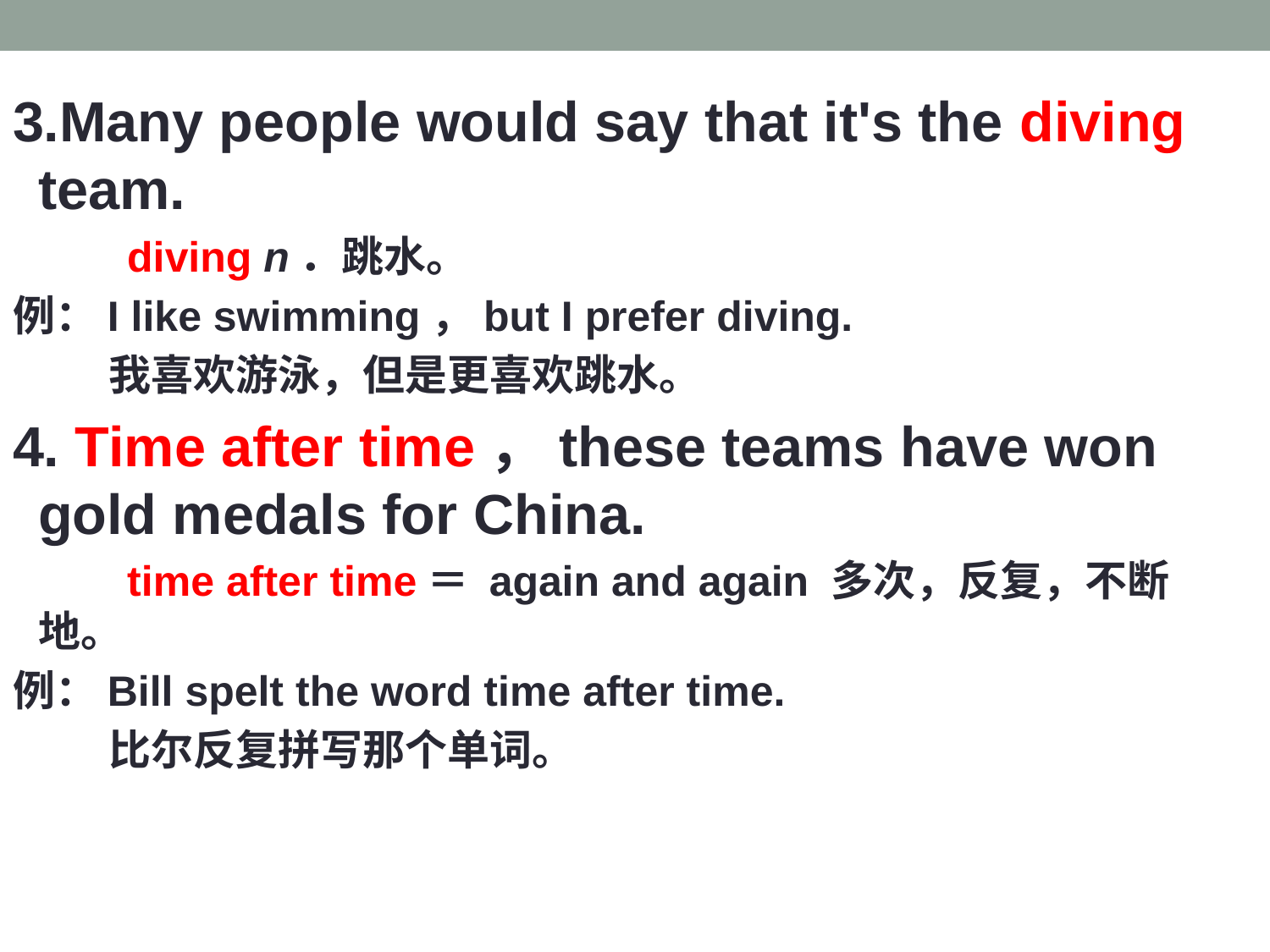

3.Many people would say that it's the diving team.
 　　diving n．跳水。
例：I like swimming，but I prefer diving.
         我喜欢游泳，但是更喜欢跳水。
4. Time after time，these teams have won gold medals for China.
 　　time after time＝ again and again 多次，反复，不断地。
例：Bill spelt the word time after time.
         比尔反复拼写那个单词。